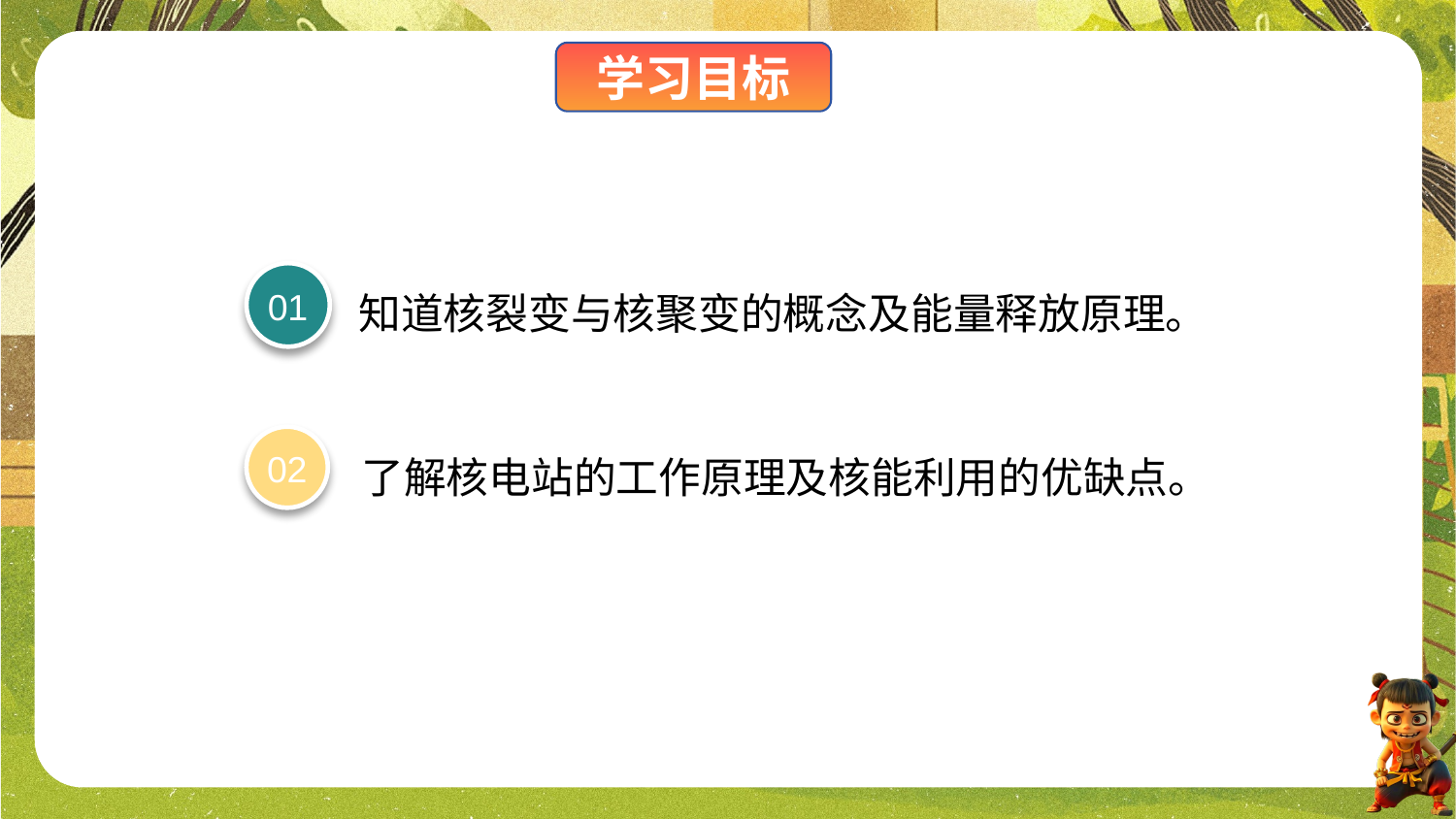

知道核裂变与核聚变的概念及能量释放原理。

01
了解核电站的工作原理及核能利用的优缺点。

02